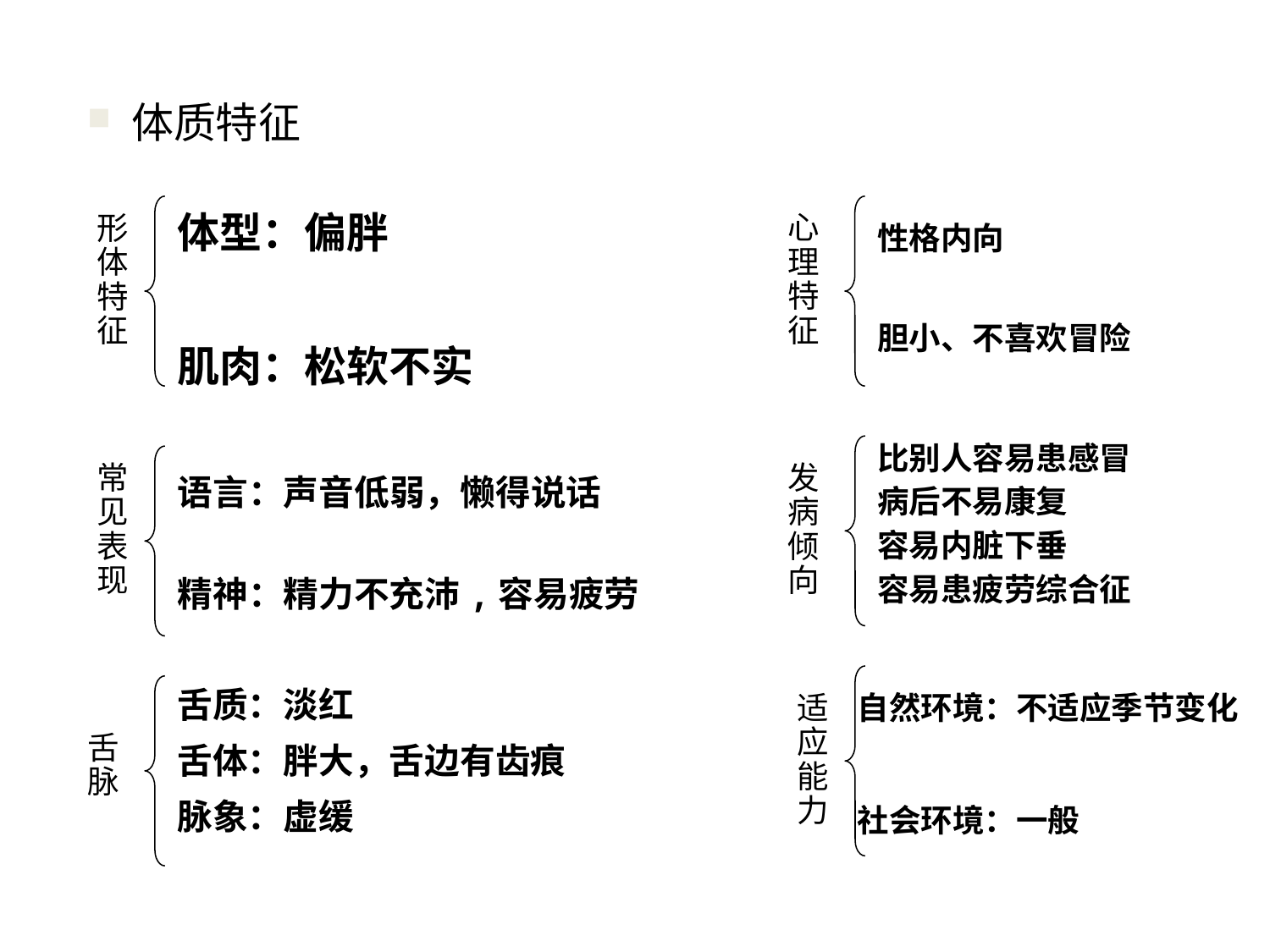

体质特征

心理特征
形体特征
体型：偏胖

肌肉：松软不实
性格内向

胆小、不喜欢冒险

比别人容易患感冒
病后不易康复
容易内脏下垂
容易患疲劳综合征

发病倾向
常见表现
语言：声音低弱，懒得说话

精神：精力不充沛,容易疲劳

舌质：淡红
舌体：胖大，舌边有齿痕
脉象：虚缓
适应能力
自然环境：不适应季节变化
舌脉
社会环境：一般